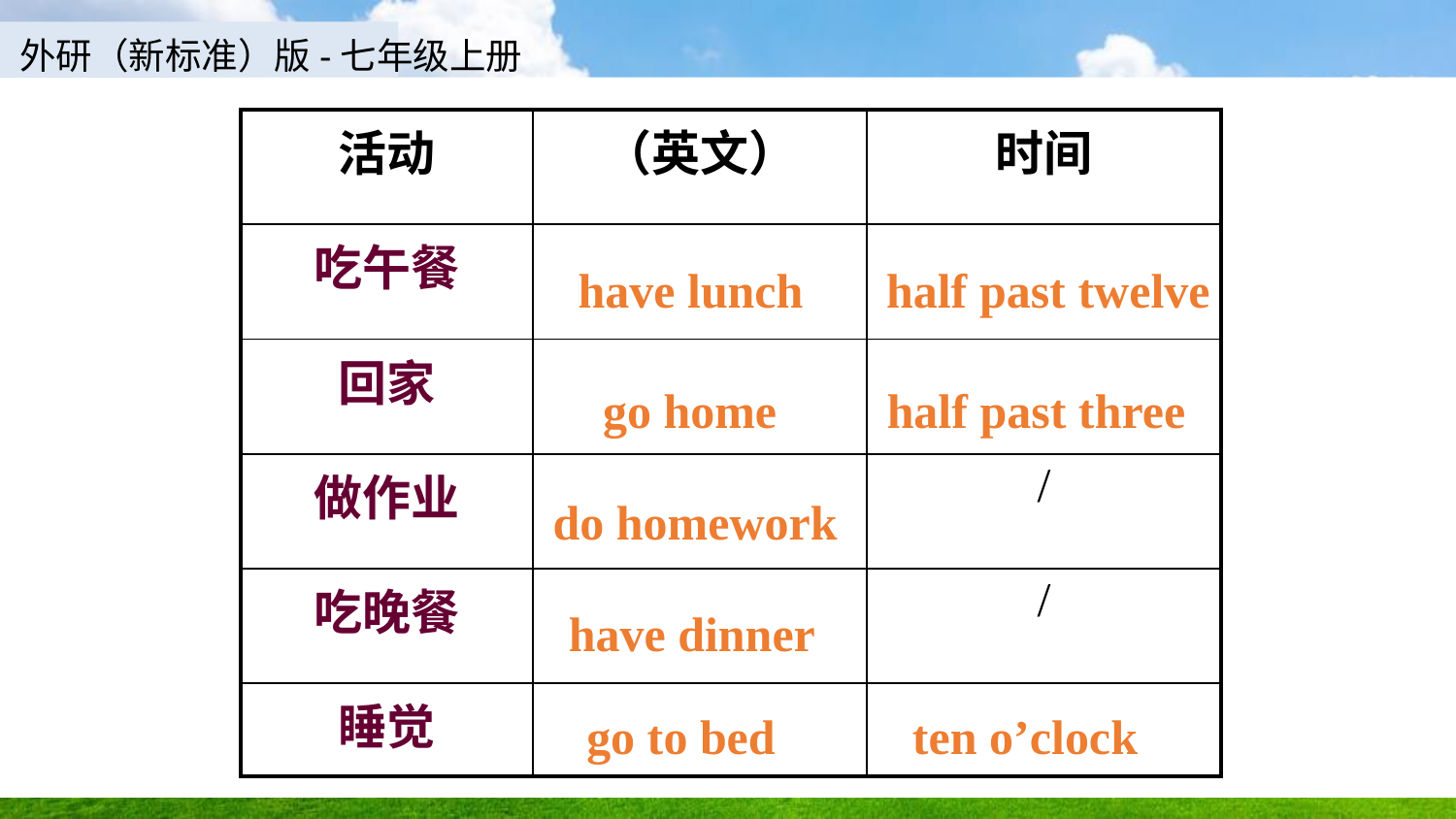

| 活动 | （英文） | 时间 |
| --- | --- | --- |
| 吃午餐 |  |  |
| 回家 |  |  |
| 做作业 |  | / |
| 吃晚餐 |  | / |
| 睡觉 |  |  |
have lunch
half past twelve
half past three
go home
do homework
have dinner
go to bed
ten o’clock